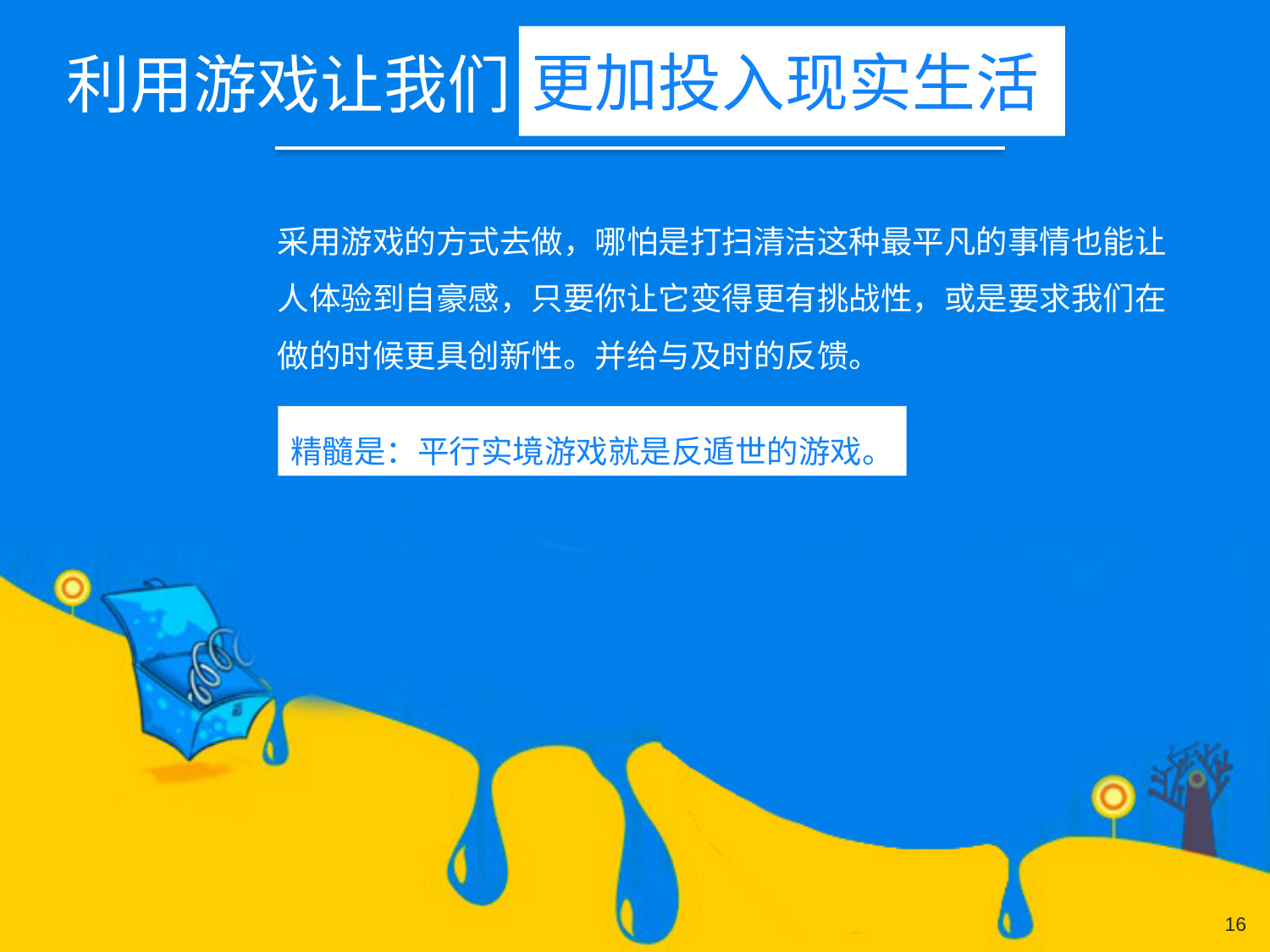

更加投入现实生活
# 利用游戏让我们
采用游戏的方式去做，哪怕是打扫清洁这种最平凡的事情也能让人体验到自豪感，只要你让它变得更有挑战性，或是要求我们在做的时候更具创新性。并给与及时的反馈。
精髓是：平行实境游戏就是反遁世的游戏。